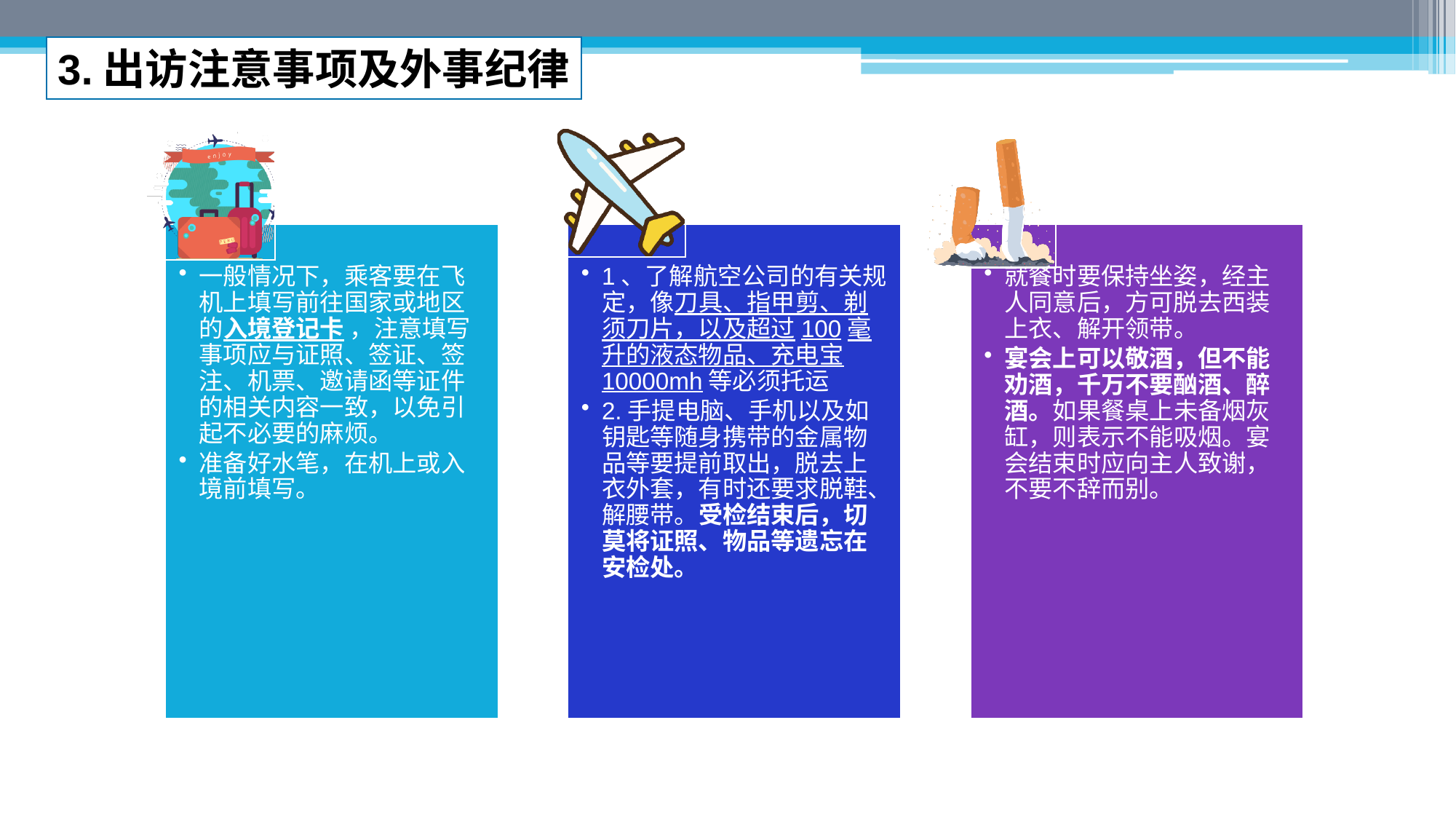

3.出访注意事项及外事纪律
海关
一般情况下，乘客要在飞机上填写前往国家或地区的入境登记卡 ，注意填写事项应与证照、签证、签注、机票、邀请函等证件的相关内容一致，以免引起不必要的麻烦。
准备好水笔，在机上或入境前填写。
航司
1、了解航空公司的有关规定，像刀具、指甲剪、剃须刀片，以及超过100毫升的液态物品、充电宝10000mh等必须托运
2.手提电脑、手机以及如钥匙等随身携带的金属物品等要提前取出，脱去上衣外套，有时还要求脱鞋、解腰带。受检结束后，切莫将证照、物品等遗忘在安检处。
礼仪
就餐时要保持坐姿，经主人同意后，方可脱去西装上衣、解开领带。
宴会上可以敬酒，但不能劝酒，千万不要酗酒、醉酒。如果餐桌上未备烟灰缸，则表示不能吸烟。宴会结束时应向主人致谢，不要不辞而别。